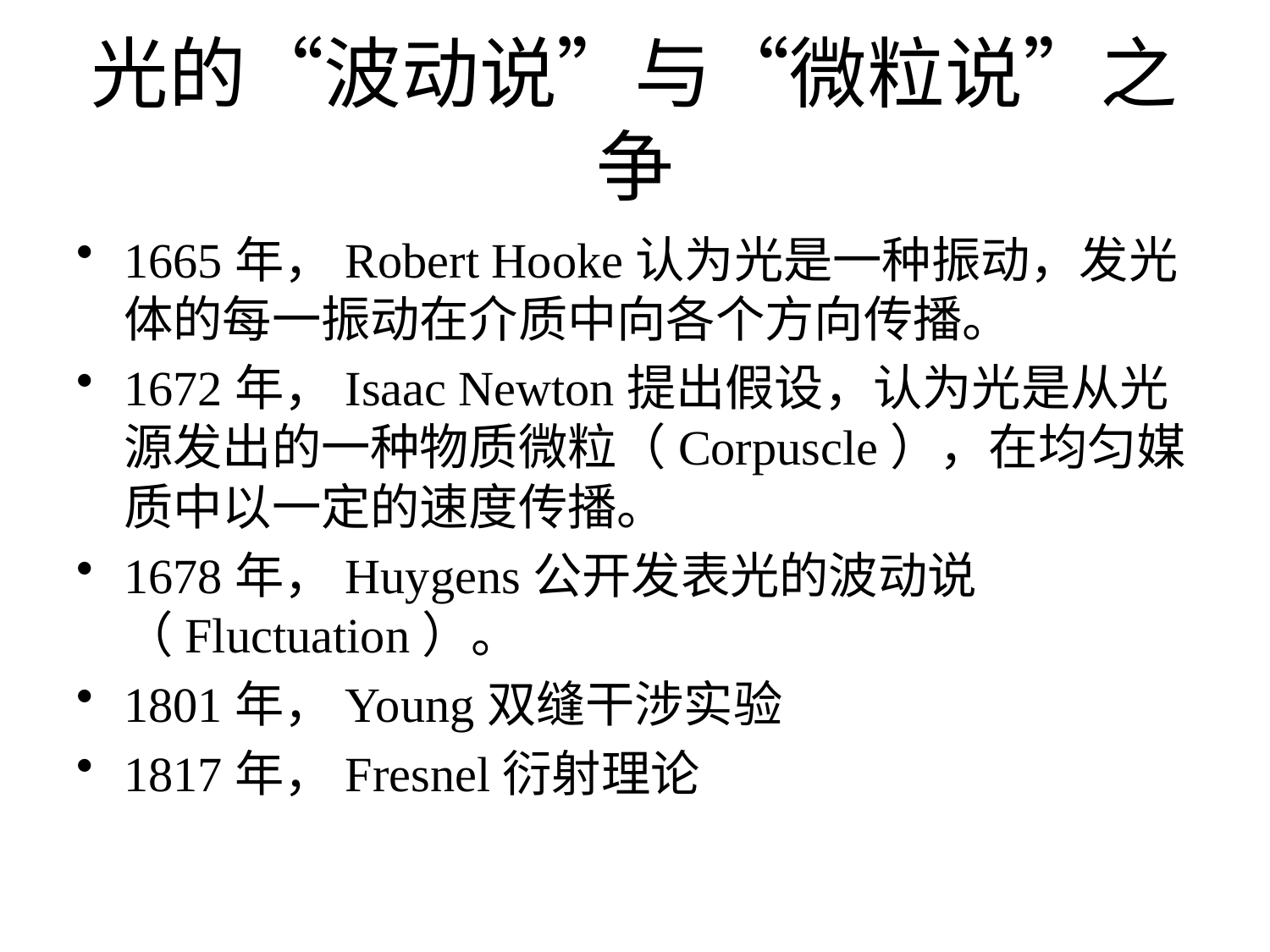

# 光的“波动说”与“微粒说”之争
1665年，Robert Hooke认为光是一种振动，发光体的每一振动在介质中向各个方向传播。
1672年，Isaac Newton提出假设，认为光是从光源发出的一种物质微粒（Corpuscle），在均匀媒质中以一定的速度传播。
1678年，Huygens公开发表光的波动说（Fluctuation）。
1801年，Young双缝干涉实验
1817年，Fresnel衍射理论